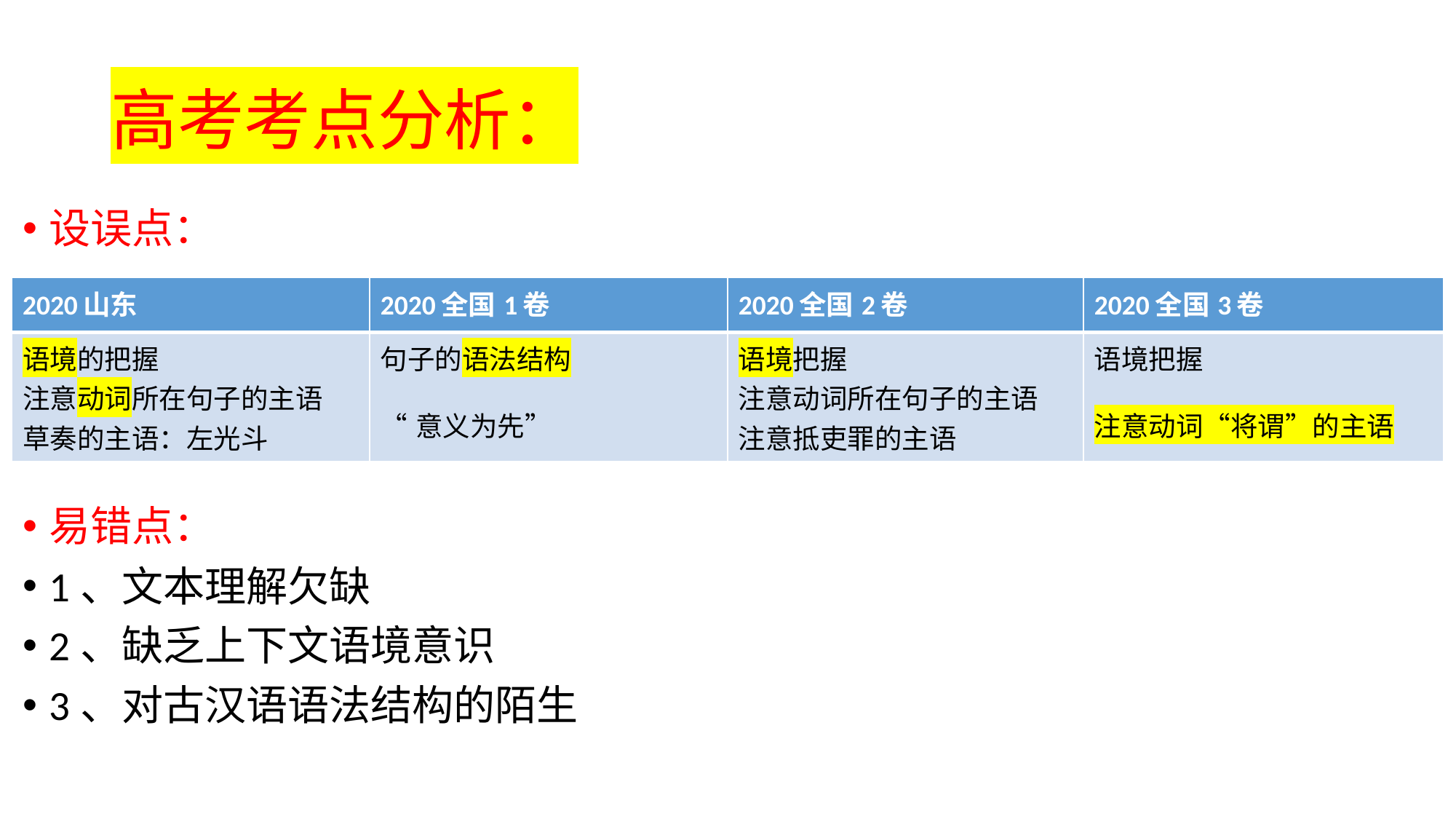

# 高考考点分析：
设误点：

易错点：
1、文本理解欠缺
2、缺乏上下文语境意识
3、对古汉语语法结构的陌生
| 2020山东 | 2020全国1卷 | 2020全国2卷 | 2020全国3卷 |
| --- | --- | --- | --- |
| 语境的把握 注意动词所在句子的主语 草奏的主语：左光斗 | 句子的语法结构 “意义为先” | 语境把握 注意动词所在句子的主语 注意抵吏罪的主语 | 语境把握 注意动词“将谓”的主语 |